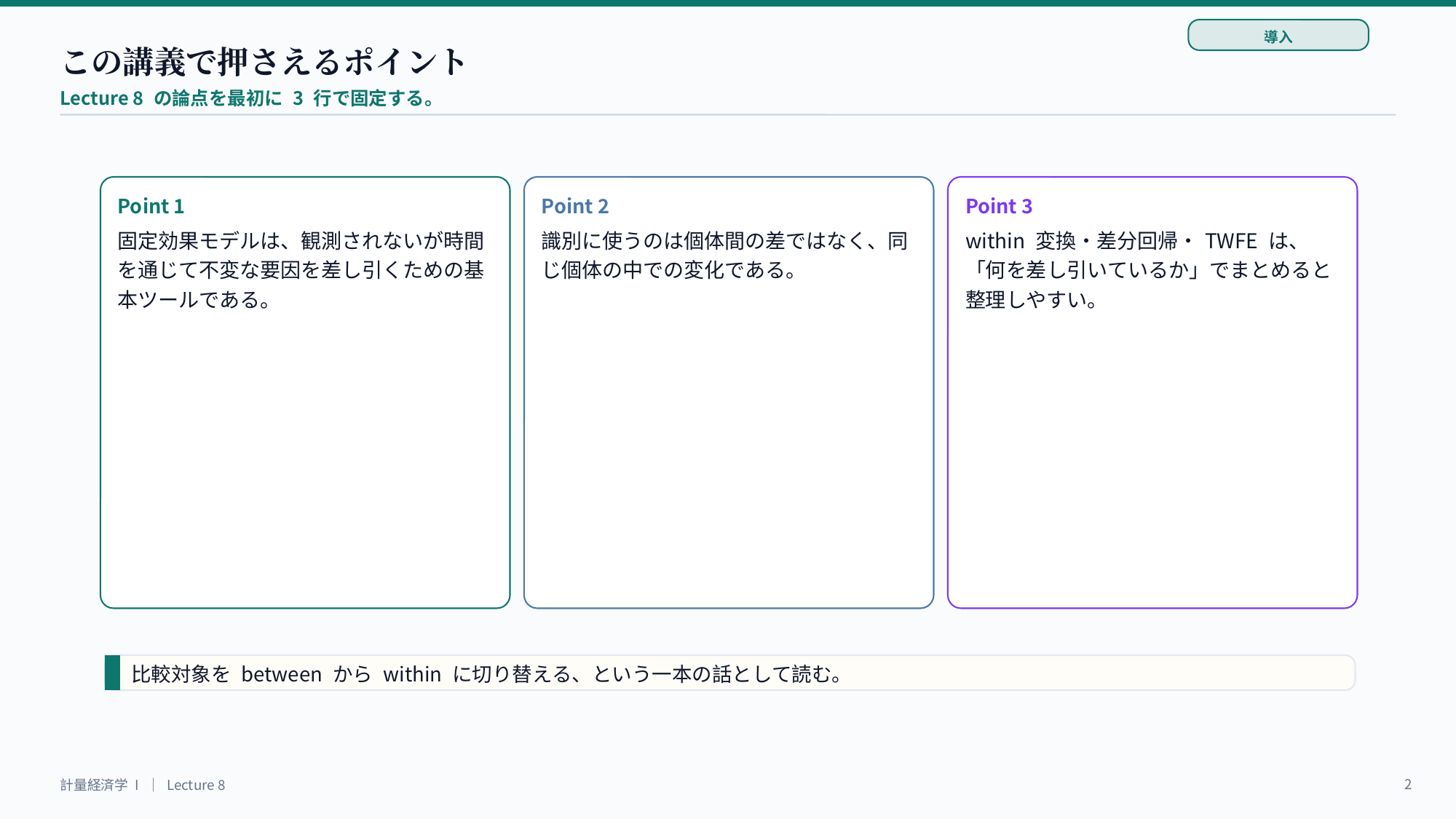

導入
この講義で押さえるポイント
Lecture 8 の論点を最初に 3 行で固定する。

Point 1
Point 2
Point 3
固定効果モデルは、観測されないが時間を通じて不変な要因を差し引くための基本ツールである。
識別に使うのは個体間の差ではなく、同じ個体の中での変化である。
within 変換・差分回帰・TWFE は、「何を差し引いているか」でまとめると整理しやすい。

比較対象を between から within に切り替える、という一本の話として読む。
2
計量経済学 I ｜ Lecture 8